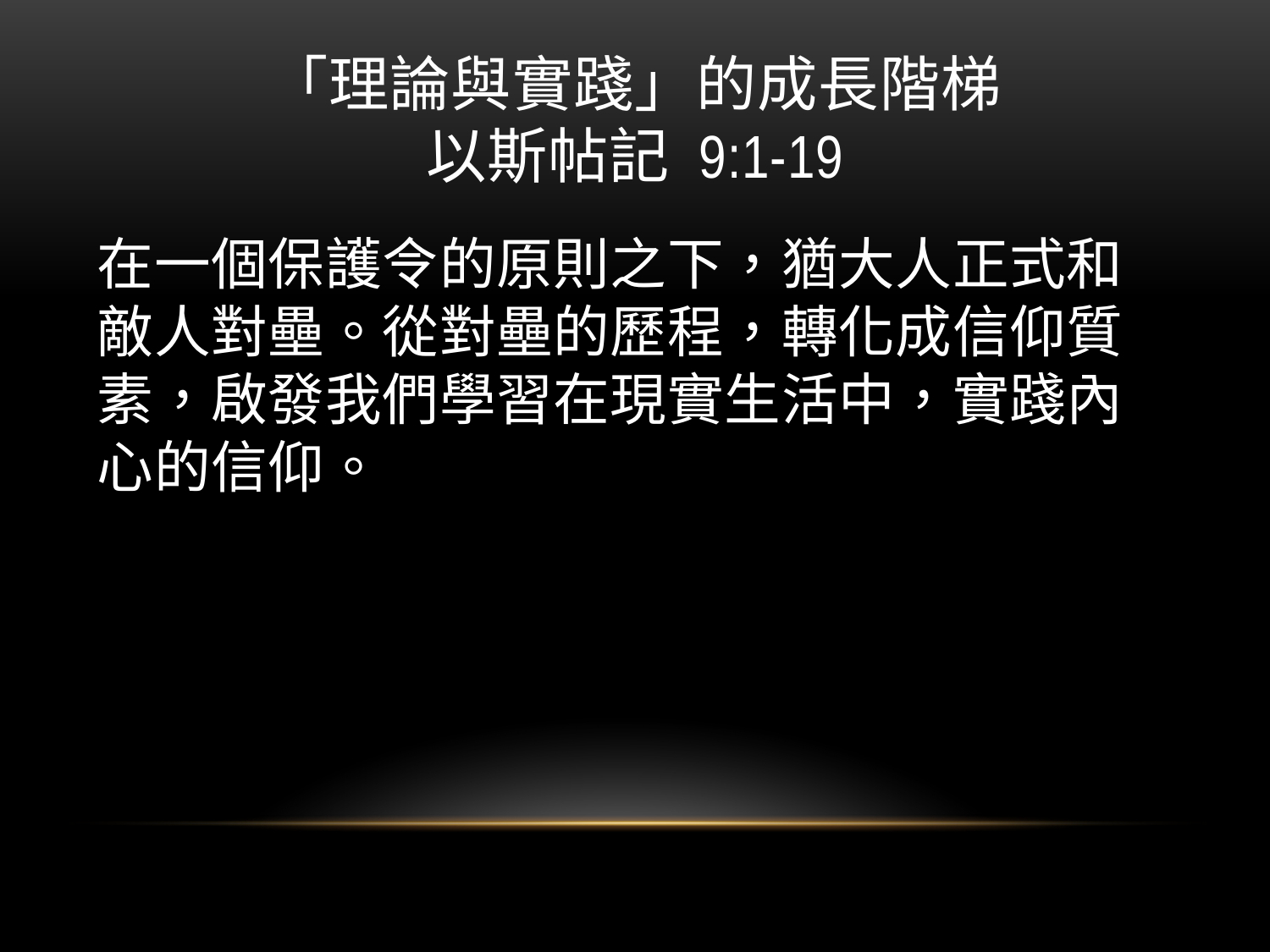

# 「理論與實踐」的成長階梯 以斯帖記 9:1-19
在一個保護令的原則之下，猶大人正式和敵人對壘。從對壘的歷程，轉化成信仰質素，啟發我們學習在現實生活中，實踐內心的信仰。